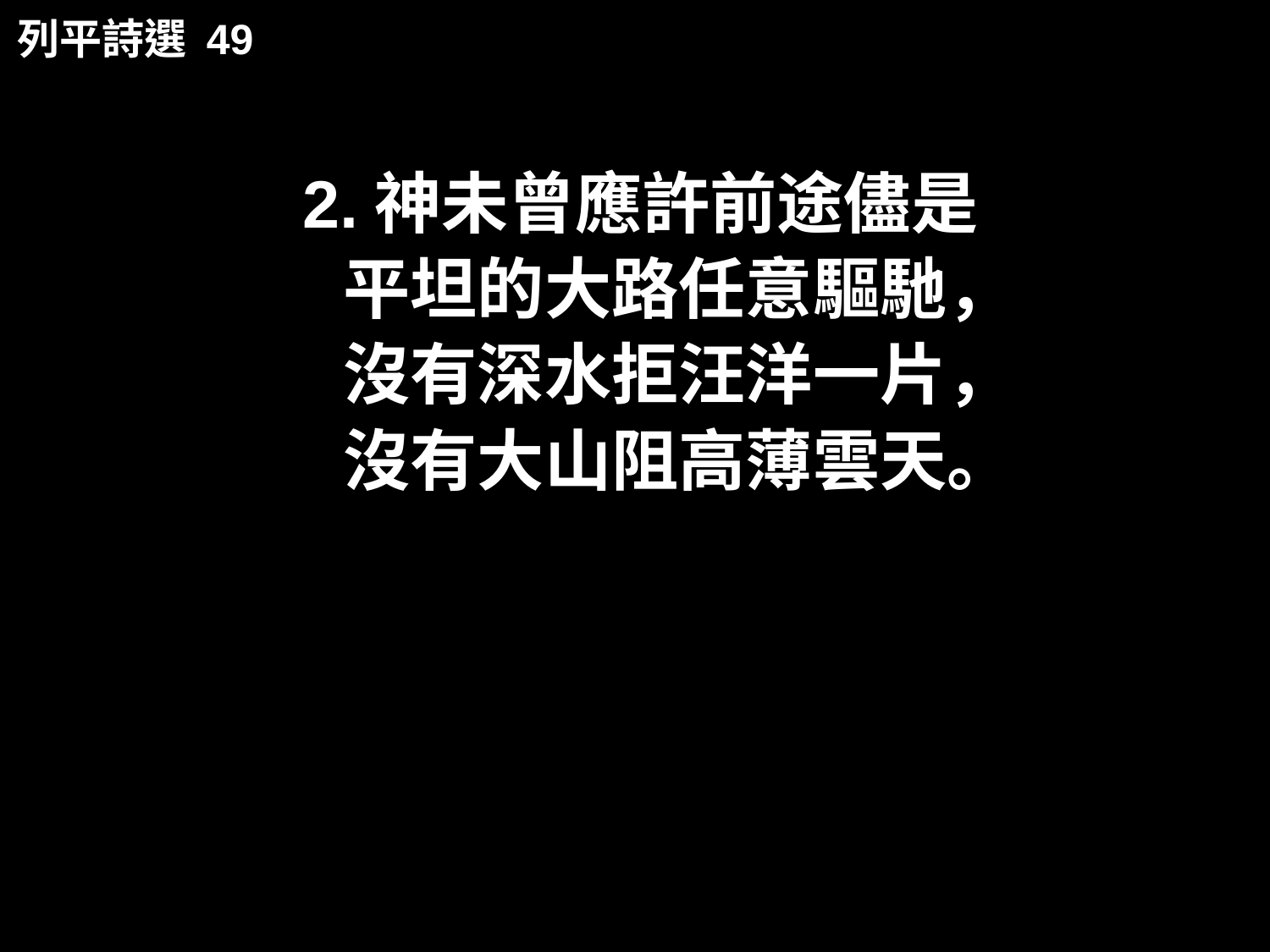

列平詩選 49

2.神未曾應許前途儘是
    平坦的大路任意驅馳，
    沒有深水拒汪洋一片，
    沒有大山阻高薄雲天。